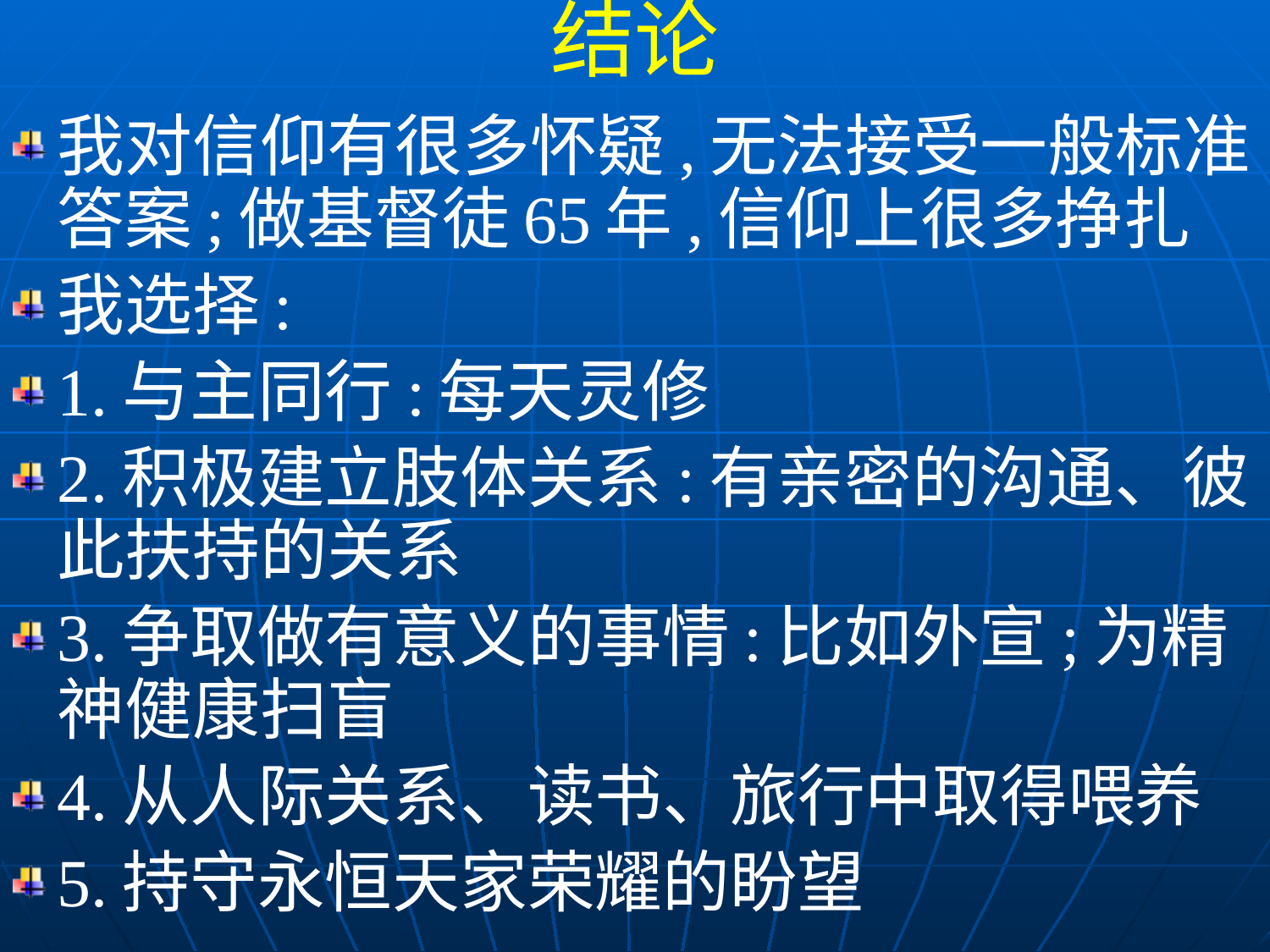

结论
我对信仰有很多怀疑,无法接受一般标准答案;做基督徒65年,信仰上很多挣扎
我选择:
1.与主同行:每天灵修
2.积极建立肢体关系:有亲密的沟通、彼此扶持的关系
3.争取做有意义的事情:比如外宣;为精神健康扫盲
4.从人际关系、读书、旅行中取得喂养
5.持守永恒天家荣耀的盼望